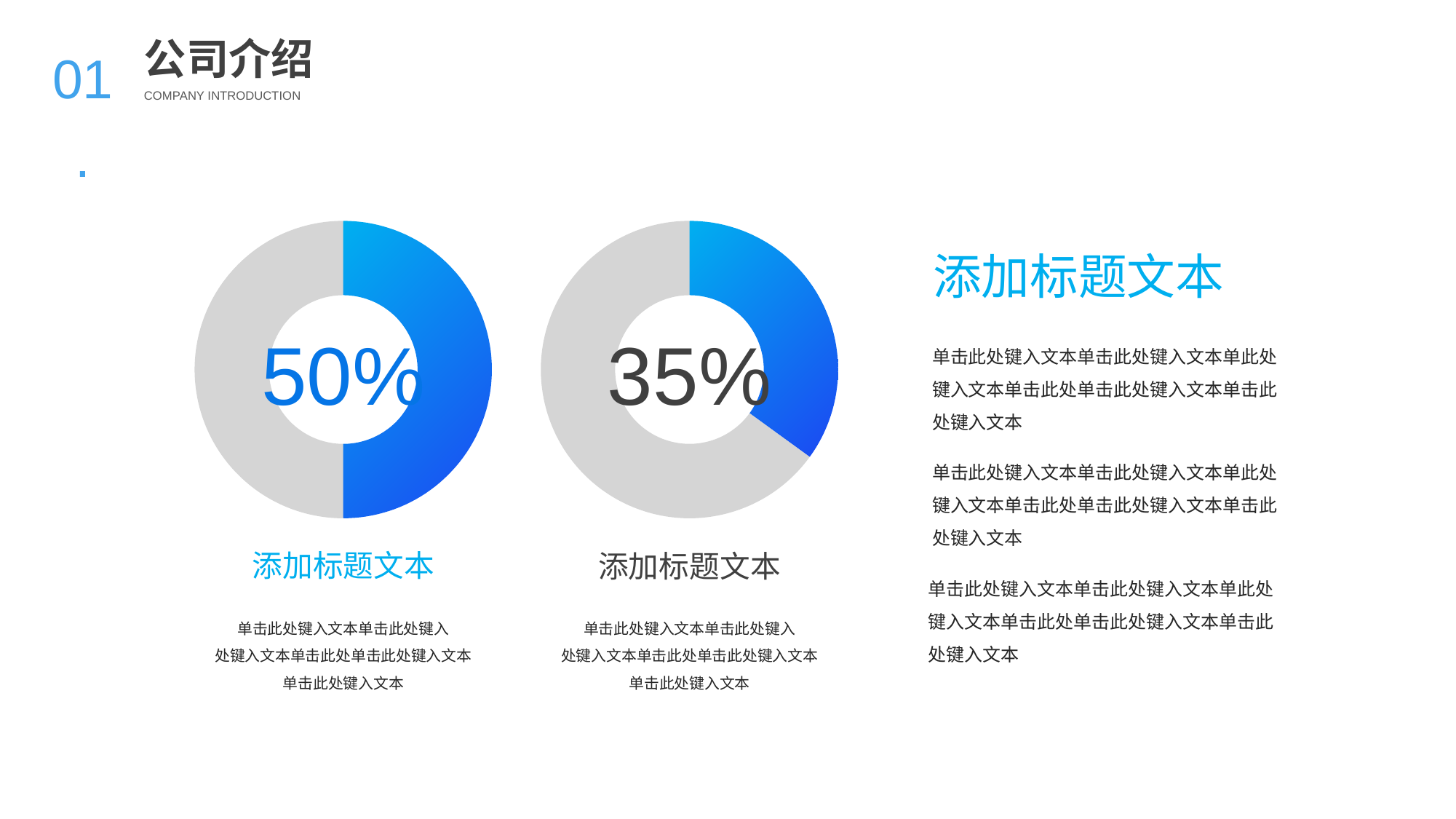

BY YUSHEN
01.
公司介绍
COMPANY INTRODUCTION

### Chart

| Category | 销售额 |
|---|---|
| 第一季度 | 0.5 |
| 第二季度 | 0.5 |
50%
添加标题文本
单击此处键入文本单击此处键入
处键入文本单击此处单击此处键入文本单击此处键入文本

### Chart

| Category | 销售额 |
|---|---|
| 第一季度 | 0.35 |
| 第二季度 | 0.65 |
35%
添加标题文本
单击此处键入文本单击此处键入
处键入文本单击此处单击此处键入文本单击此处键入文本
添加标题文本
单击此处键入文本单击此处键入文本单此处键入文本单击此处单击此处键入文本单击此处键入文本
单击此处键入文本单击此处键入文本单此处键入文本单击此处单击此处键入文本单击此处键入文本
单击此处键入文本单击此处键入文本单此处键入文本单击此处单击此处键入文本单击此处键入文本